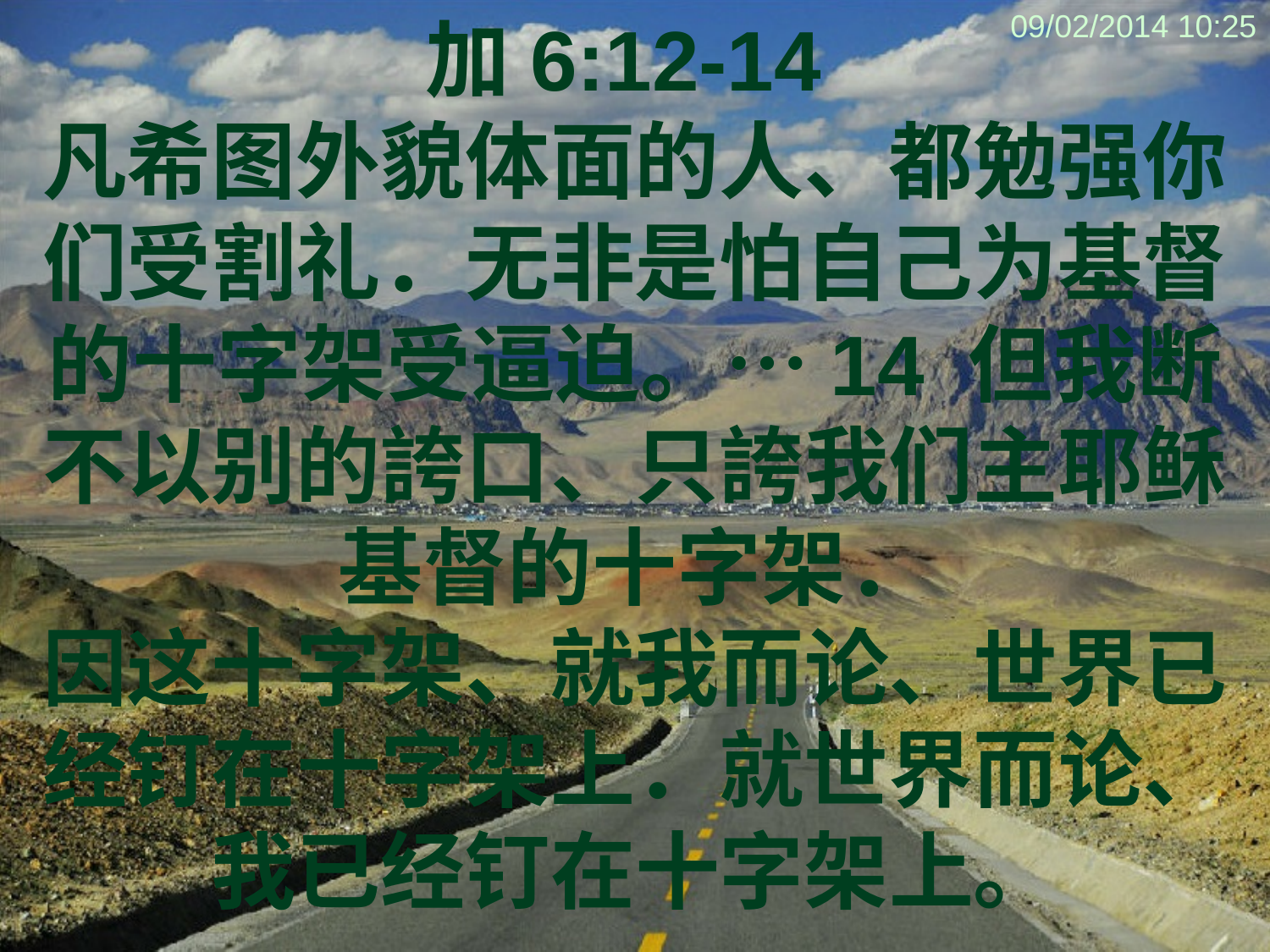

加6:12-14
凡希图外貌体面的人、都勉强你们受割礼．无非是怕自己为基督的十字架受逼迫。…14 但我断不以别的誇口、只誇我们主耶稣基督的十字架．
因这十字架、就我而论、世界已经钉在十字架上．就世界而论、我已经钉在十字架上。
09/02/2014 10:25